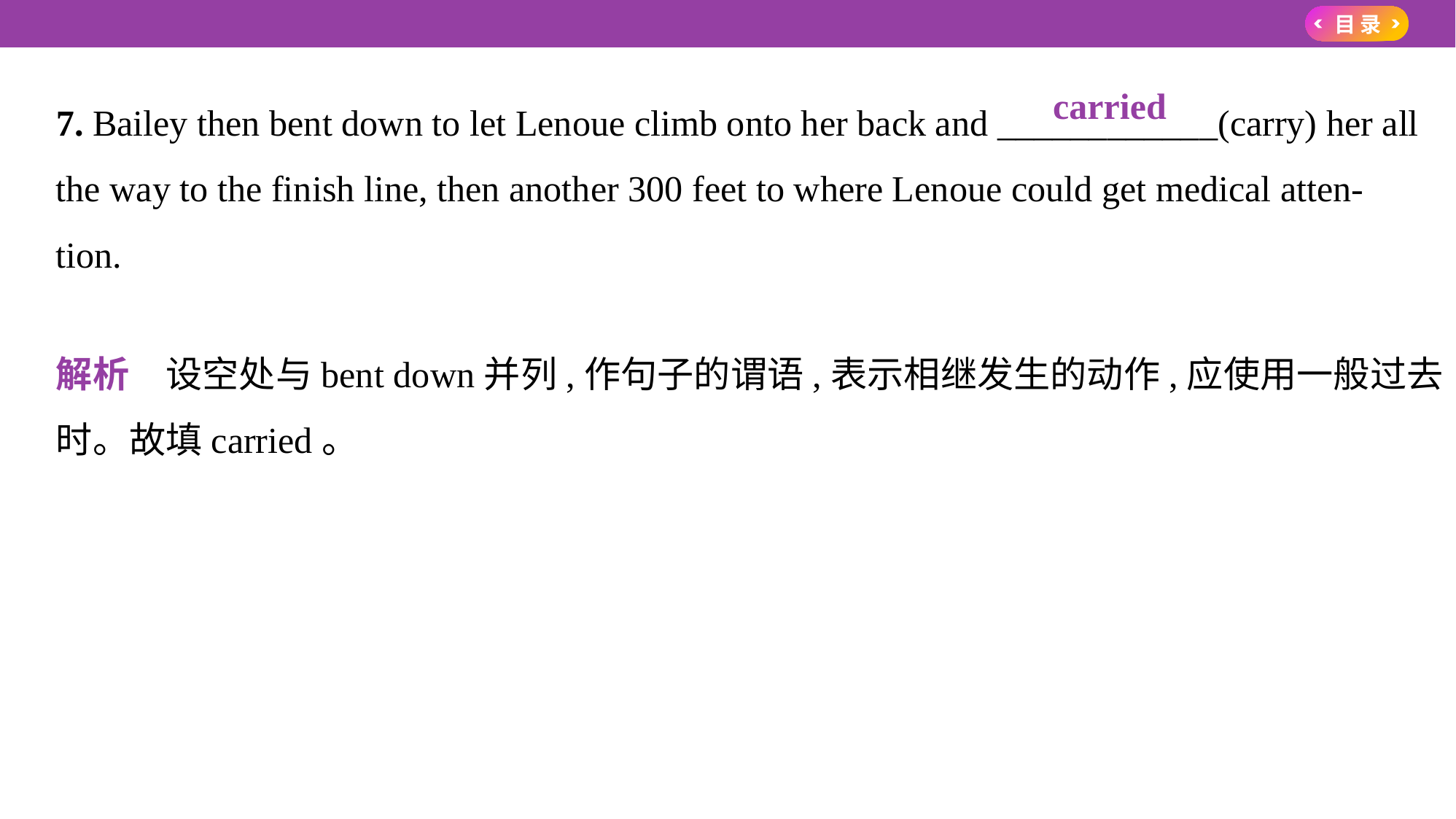

7. Bailey then bent down to let Lenoue climb onto her back and ____________(carry) her all
the way to the finish line, then another 300 feet to where Lenoue could get medical atten-
tion.

解析　设空处与bent down并列,作句子的谓语,表示相继发生的动作,应使用一般过去
时。故填carried。
　carried